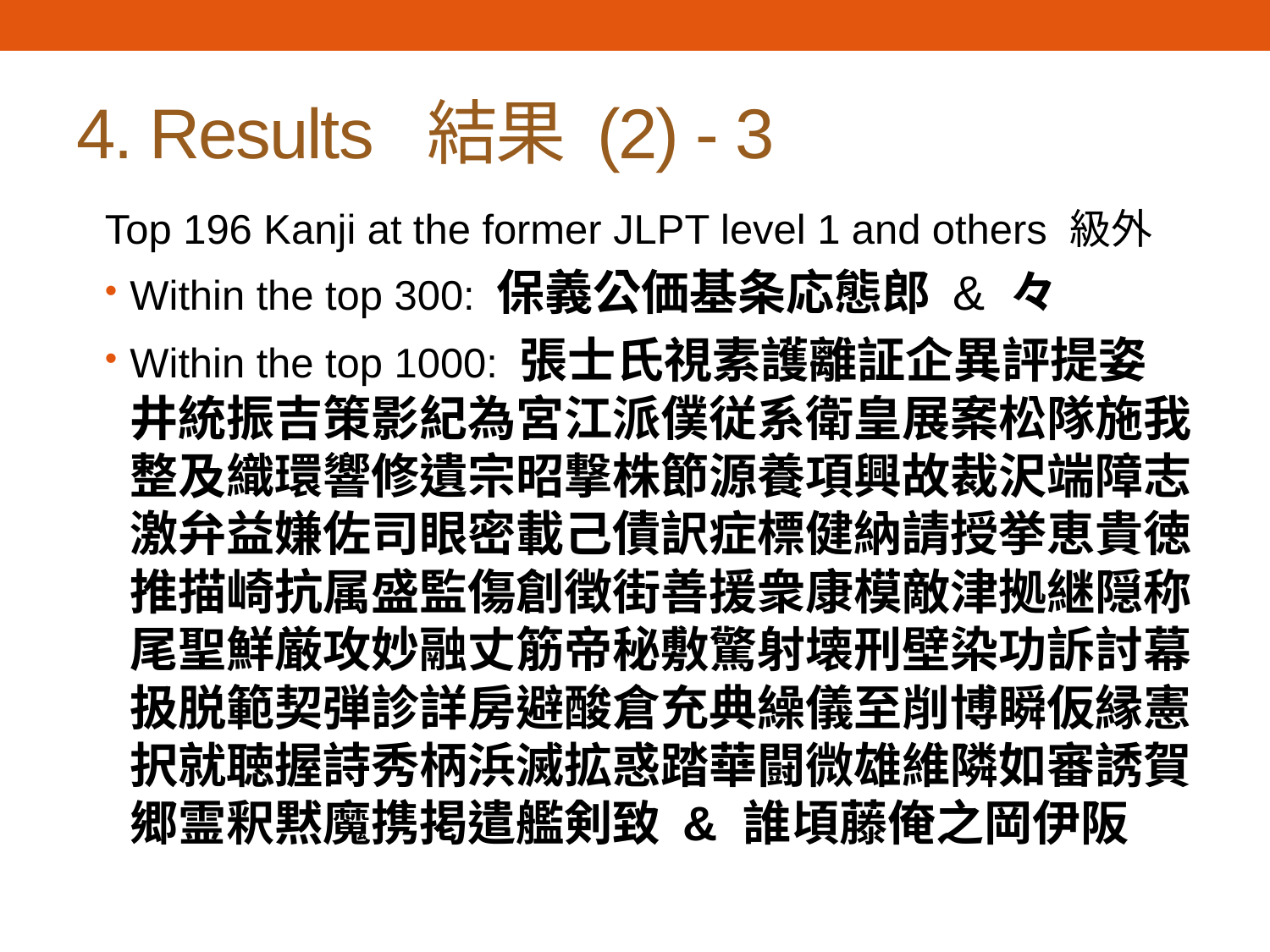

# 4. Results  結果 (2) - 3
Top 196 Kanji at the former JLPT level 1 and others 級外
Within the top 300: 保義公価基条応態郎 & 々
Within the top 1000: 張士氏視素護離証企異評提姿井統振吉策影紀為宮江派僕従系衛皇展案松隊施我整及織環響修遺宗昭撃株節源養項興故裁沢端障志激弁益嫌佐司眼密載己債訳症標健納請授挙恵貴徳推描崎抗属盛監傷創徴街善援衆康模敵津拠継隠称尾聖鮮厳攻妙融丈筋帝秘敷驚射壊刑壁染功訴討幕扱脱範契弾診詳房避酸倉充典繰儀至削博瞬仮縁憲択就聴握詩秀柄浜滅拡惑踏華闘微雄維隣如審誘賀郷霊釈黙魔携掲遣艦剣致 & 誰頃藤俺之岡伊阪